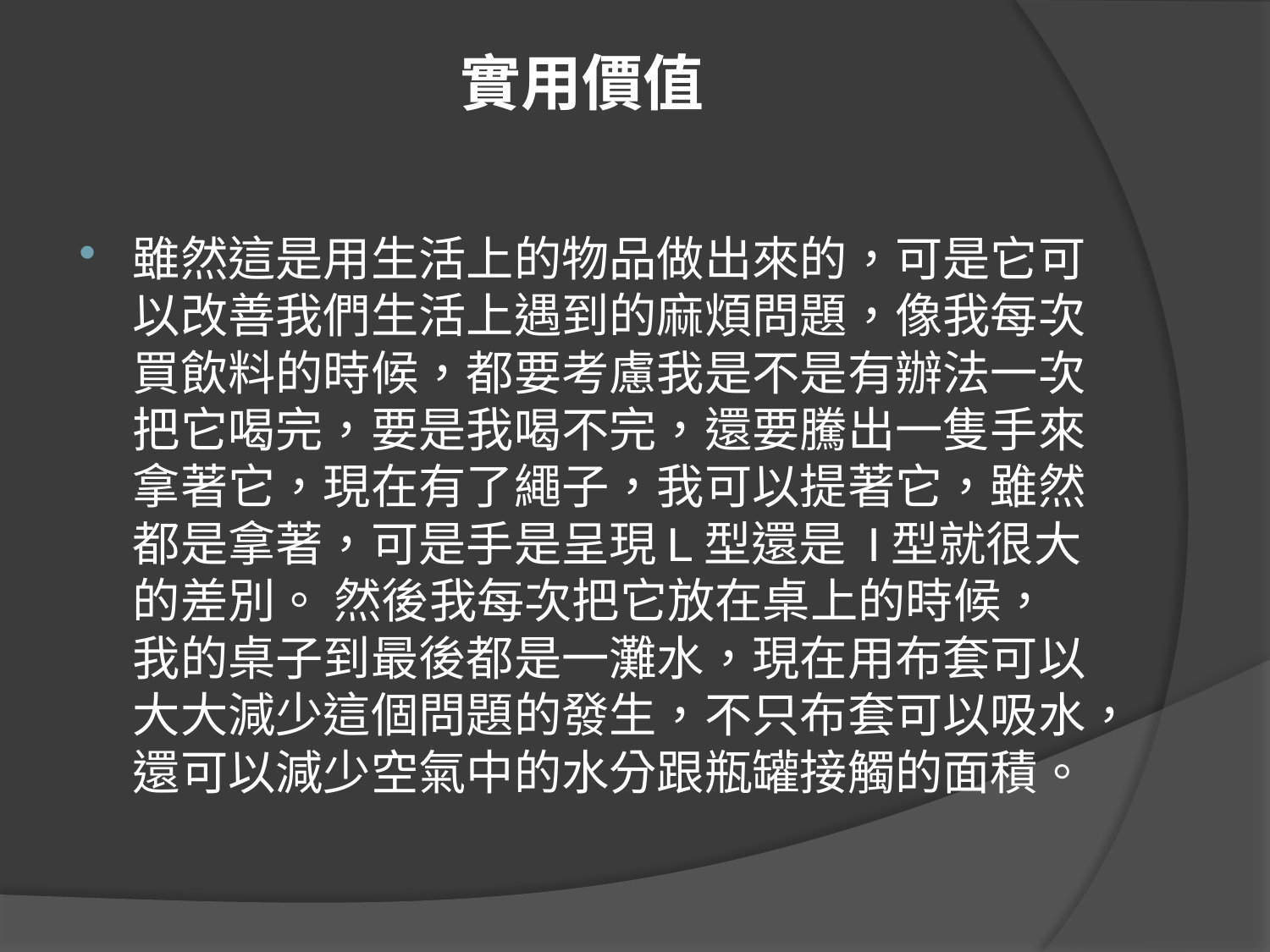

# 實用價值
雖然這是用生活上的物品做出來的，可是它可以改善我們生活上遇到的麻煩問題，像我每次買飲料的時候，都要考慮我是不是有辦法一次把它喝完，要是我喝不完，還要騰出一隻手來拿著它，現在有了繩子，我可以提著它，雖然都是拿著，可是手是呈現L型還是 I型就很大的差別。 然後我每次把它放在桌上的時候，我的桌子到最後都是一灘水，現在用布套可以大大減少這個問題的發生，不只布套可以吸水，還可以減少空氣中的水分跟瓶罐接觸的面積。